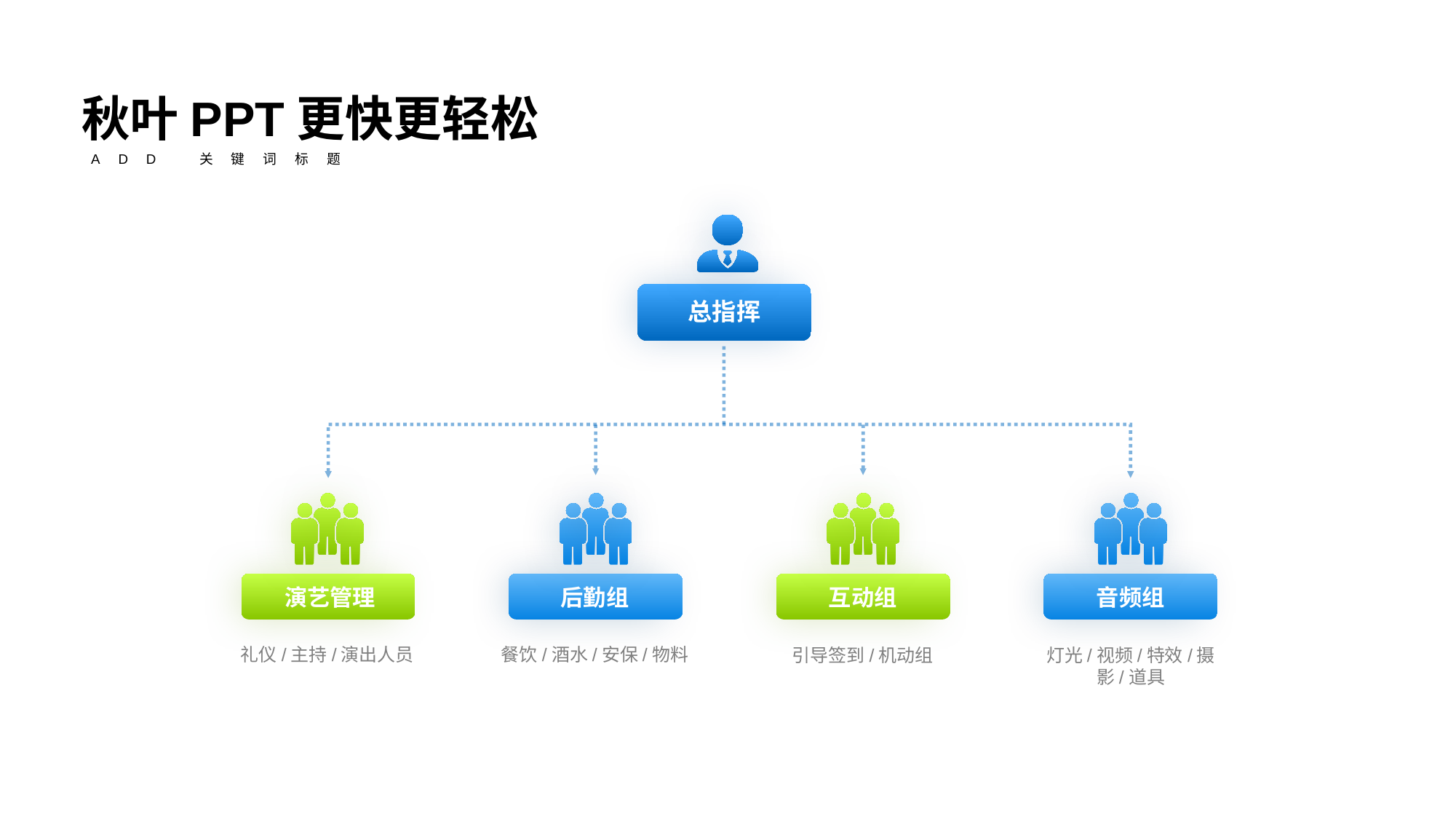

秋叶PPT更快更轻松
 ADD 关键词标题

总指挥

演艺管理
后勤组
互动组
音频组
礼仪/主持/演出人员
餐饮/酒水/安保/物料
引导签到/机动组
灯光/视频/特效/摄影/道具